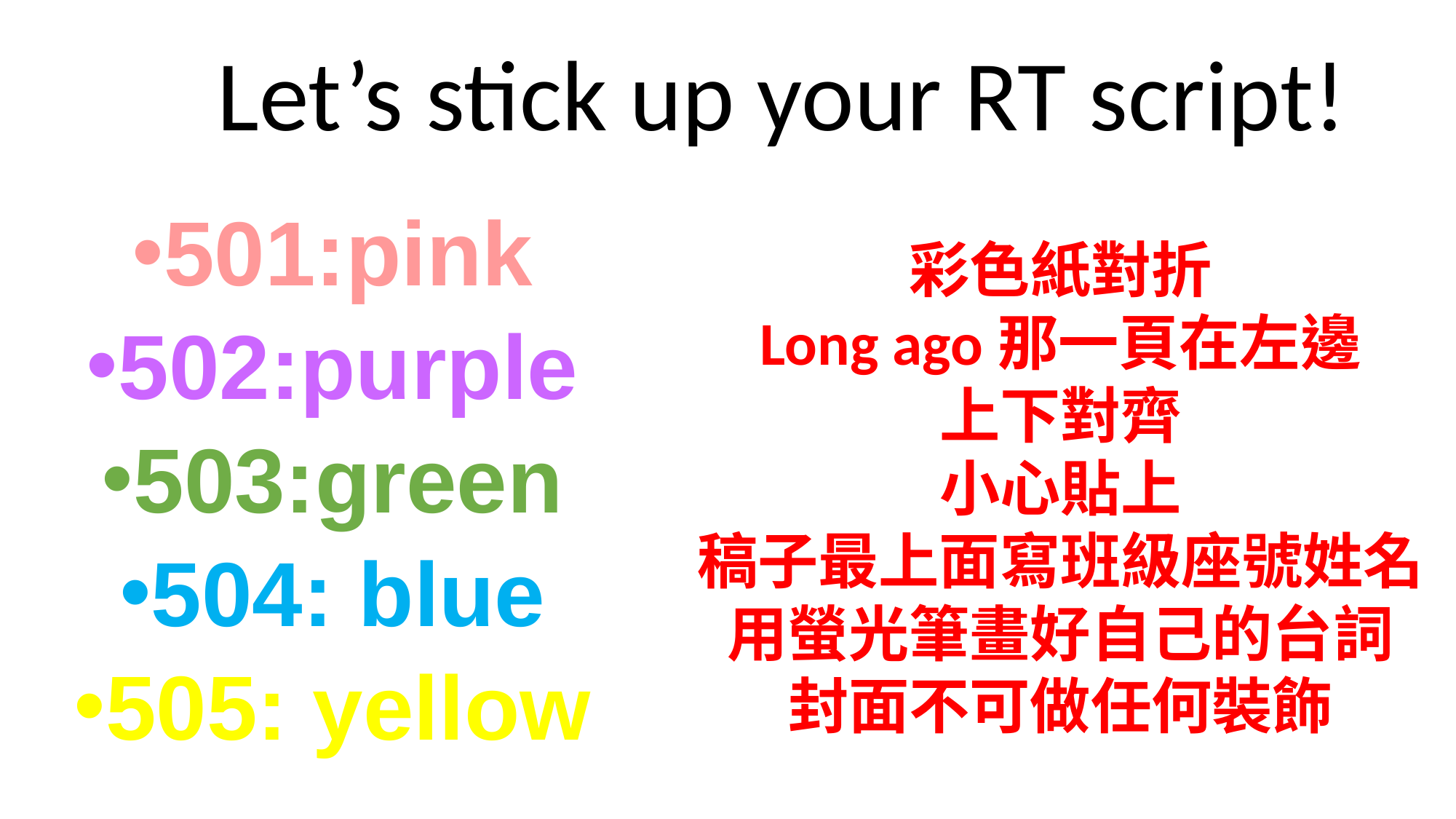

# Let’s stick up your RT script!
501:pink
502:purple
503:green
504: blue
505: yellow
彩色紙對折
Long ago那一頁在左邊
上下對齊
小心貼上
稿子最上面寫班級座號姓名
用螢光筆畫好自己的台詞
封面不可做任何裝飾